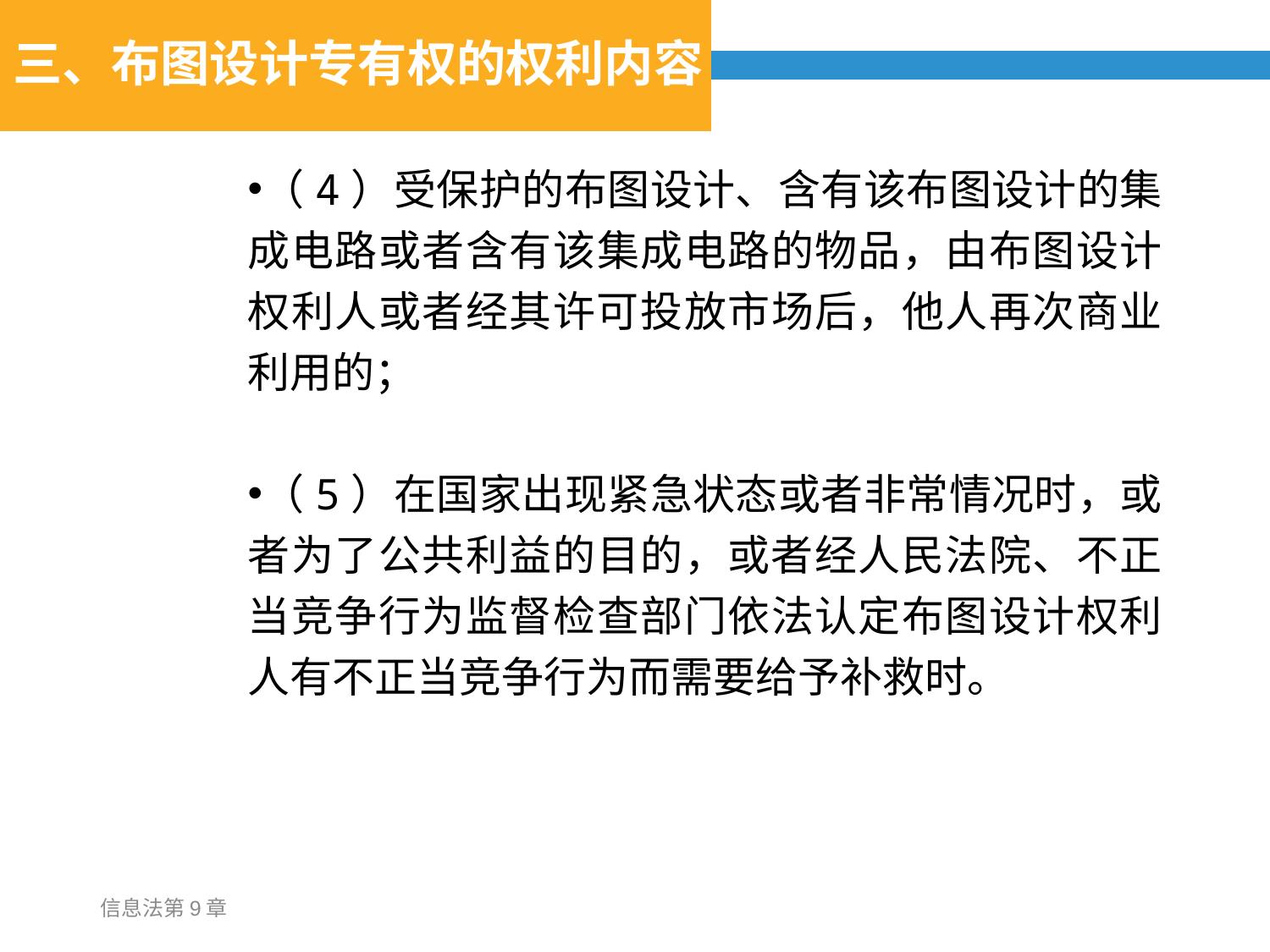

# 三、布图设计专有权的权利内容
（4）受保护的布图设计、含有该布图设计的集成电路或者含有该集成电路的物品，由布图设计权利人或者经其许可投放市场后，他人再次商业利用的；

（5）在国家出现紧急状态或者非常情况时，或者为了公共利益的目的，或者经人民法院、不正当竞争行为监督检查部门依法认定布图设计权利人有不正当竞争行为而需要给予补救时。

信息法第9章